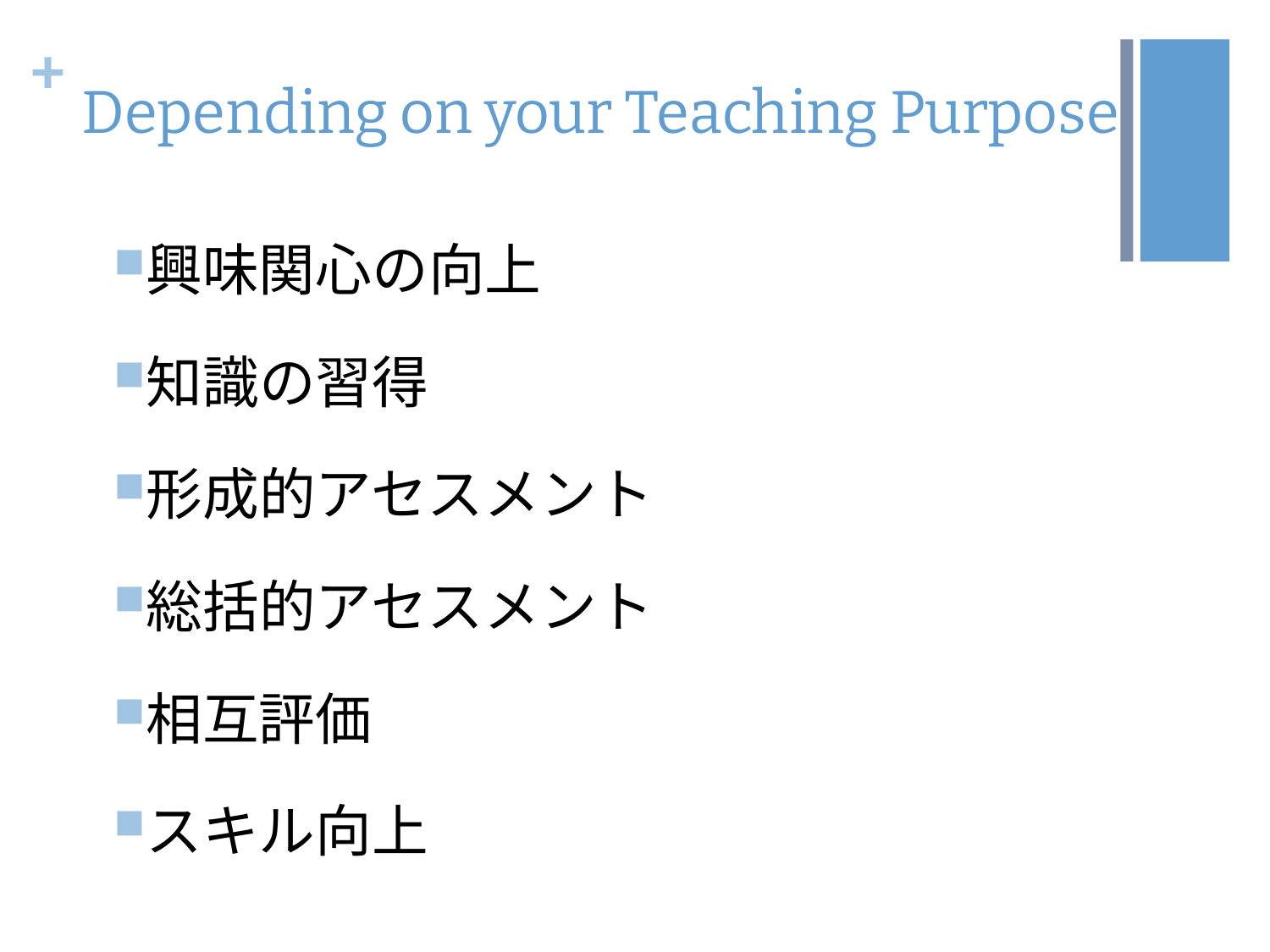

# Depending on your Teaching Purpose
興味関心の向上
知識の習得
形成的アセスメント
総括的アセスメント
相互評価
スキル向上